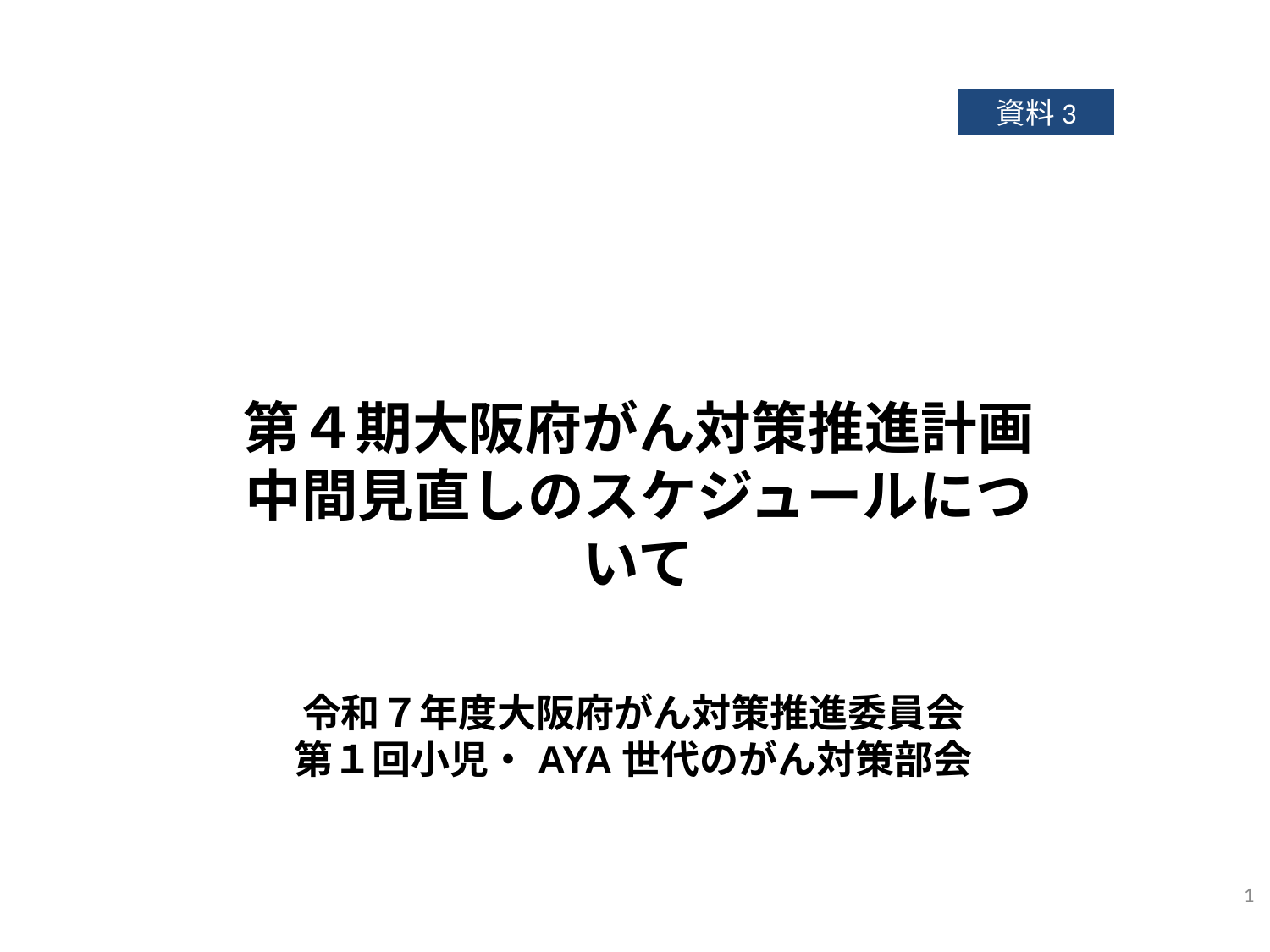

資料3

第４期大阪府がん対策推進計画
中間見直しのスケジュールについて
令和７年度大阪府がん対策推進委員会
第１回小児・AYA世代のがん対策部会
1